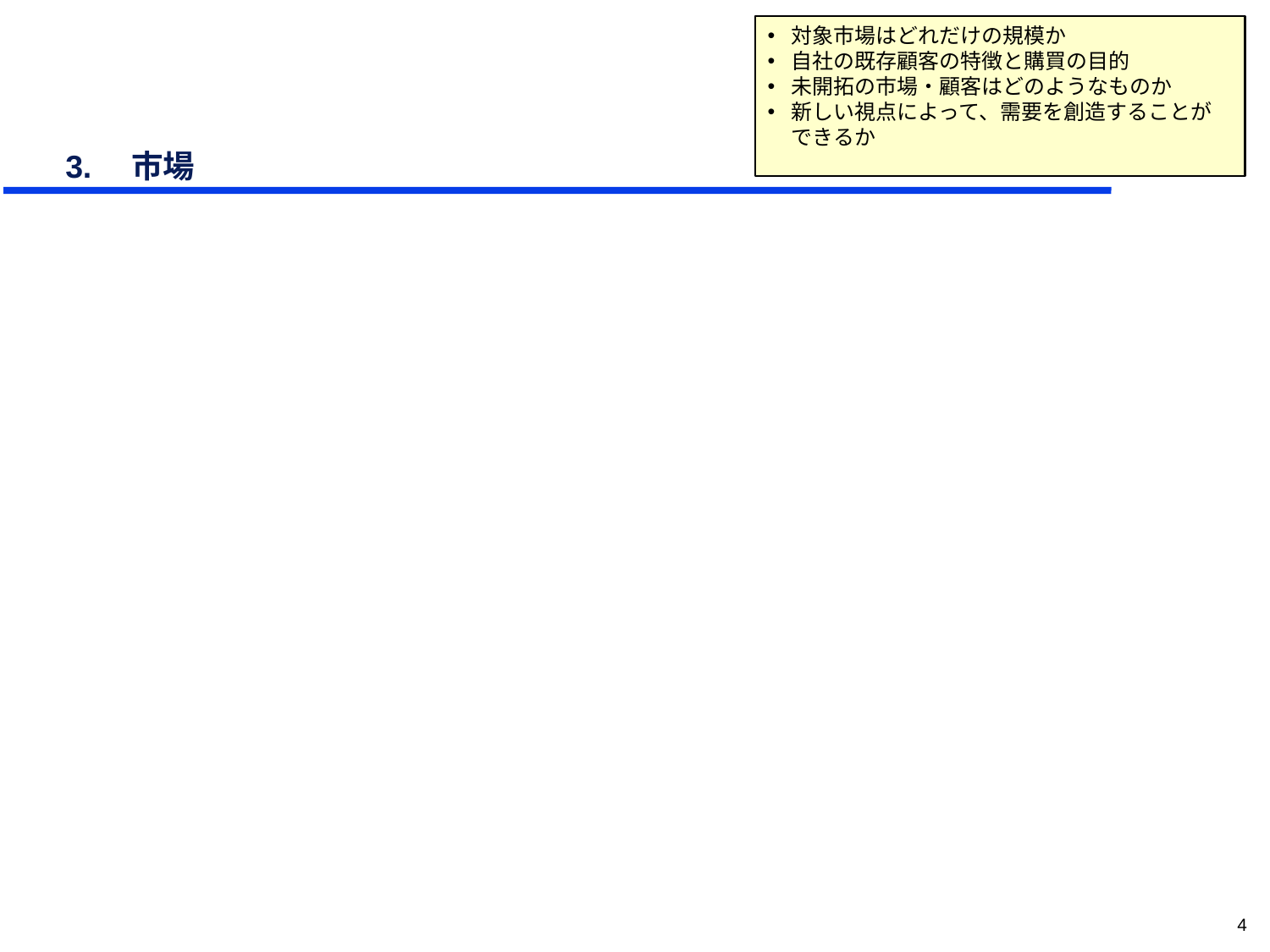

対象市場はどれだけの規模か
自社の既存顧客の特徴と購買の目的
未開拓の市場・顧客はどのようなものか
新しい視点によって、需要を創造することができるか
# 3.　市場